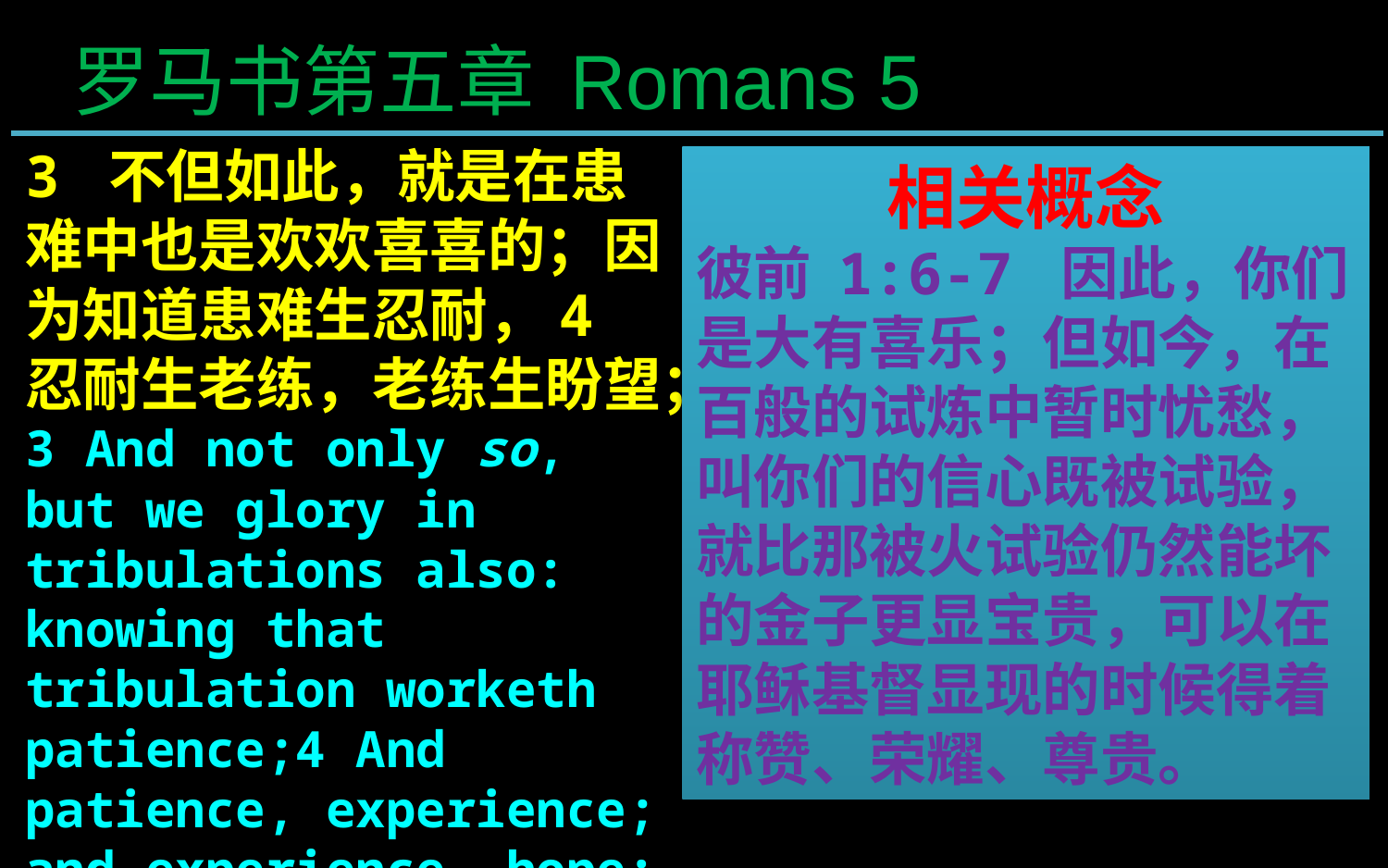

罗马书第五章 Romans 5
3 不但如此，就是在患难中也是欢欢喜喜的；因为知道患难生忍耐，4 忍耐生老练，老练生盼望；
3 And not only so, but we glory in tribulations also: knowing that tribulation worketh patience;4 And patience, experience; and experience, hope:
相关概念
彼前 1:6-7 因此，你们是大有喜乐；但如今，在百般的试炼中暂时忧愁，叫你们的信心既被试验，就比那被火试验仍然能坏的金子更显宝贵，可以在耶稣基督显现的时候得着称赞、荣耀、尊贵。